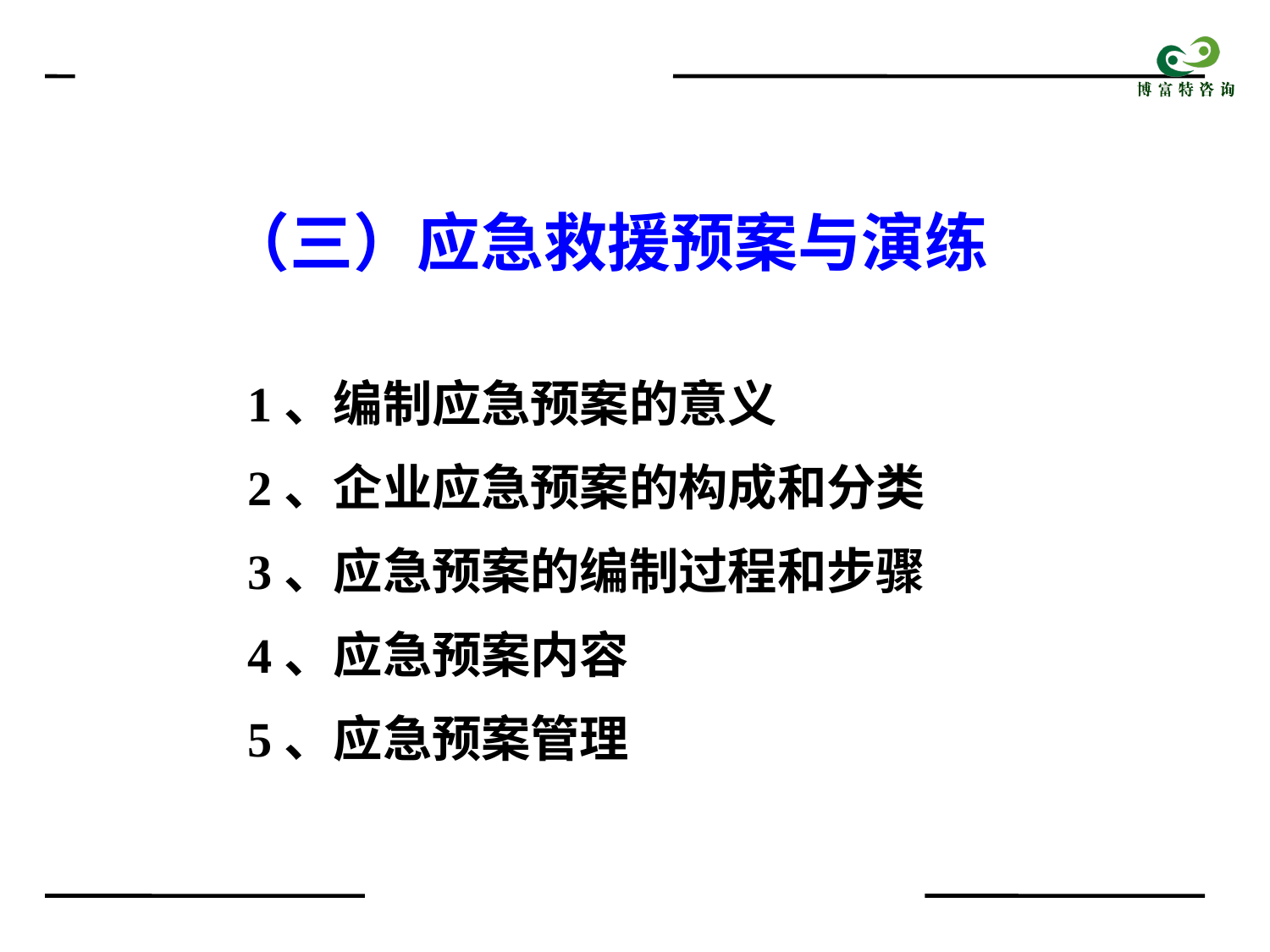

（三）应急救援预案与演练
1、编制应急预案的意义
2、企业应急预案的构成和分类
3、应急预案的编制过程和步骤
4、应急预案内容
5、应急预案管理